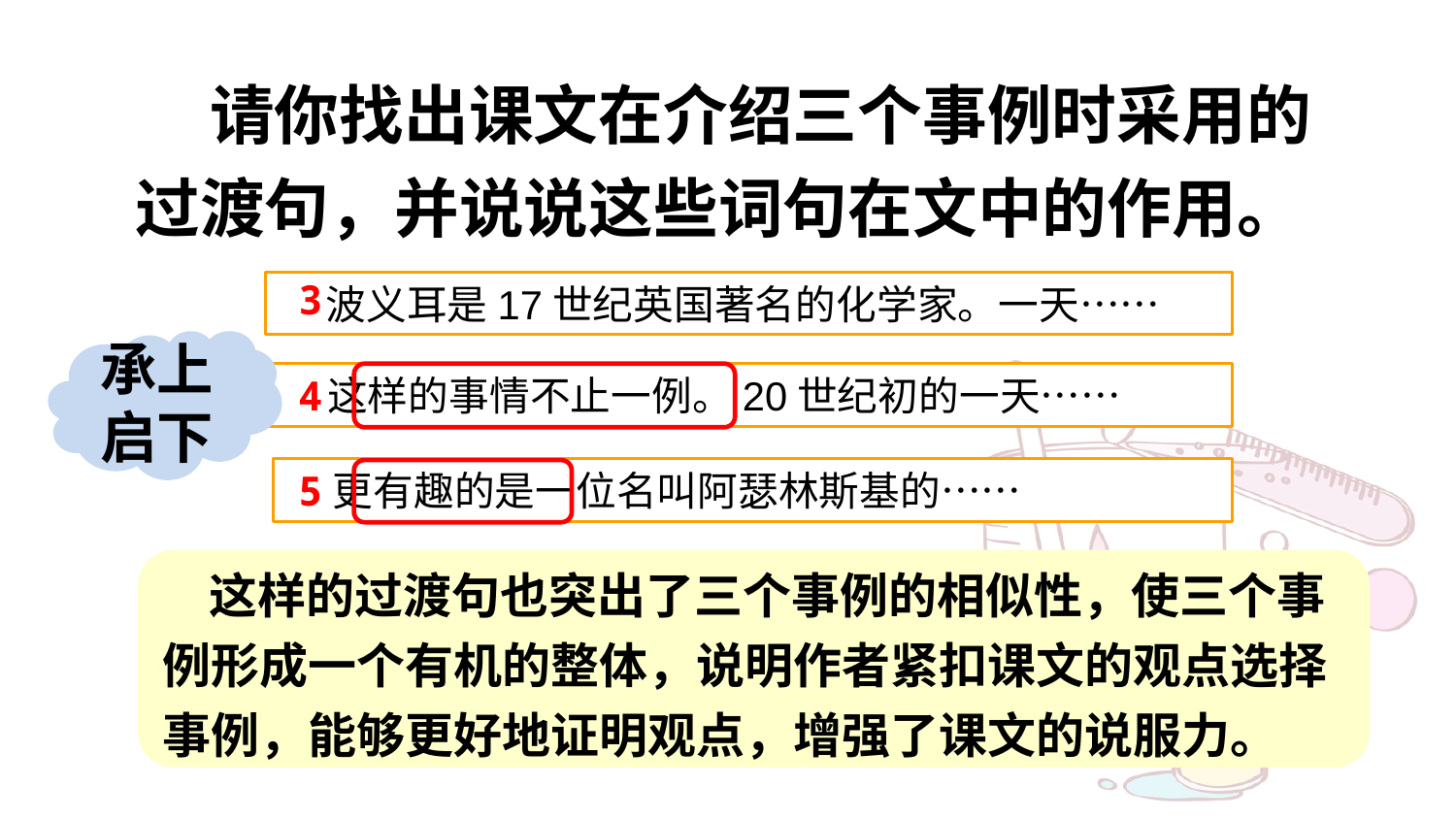

请你找出课文在介绍三个事例时采用的过渡句，并说说这些词句在文中的作用。
3
    波义耳是17世纪英国著名的化学家。一天……
承上启下
    这样的事情不止一例。20世纪初的一天……
4

    更有趣的是一位名叫阿瑟林斯基的……
5

    这样的过渡句也突出了三个事例的相似性，使三个事例形成一个有机的整体，说明作者紧扣课文的观点选择事例，能够更好地证明观点，增强了课文的说服力。